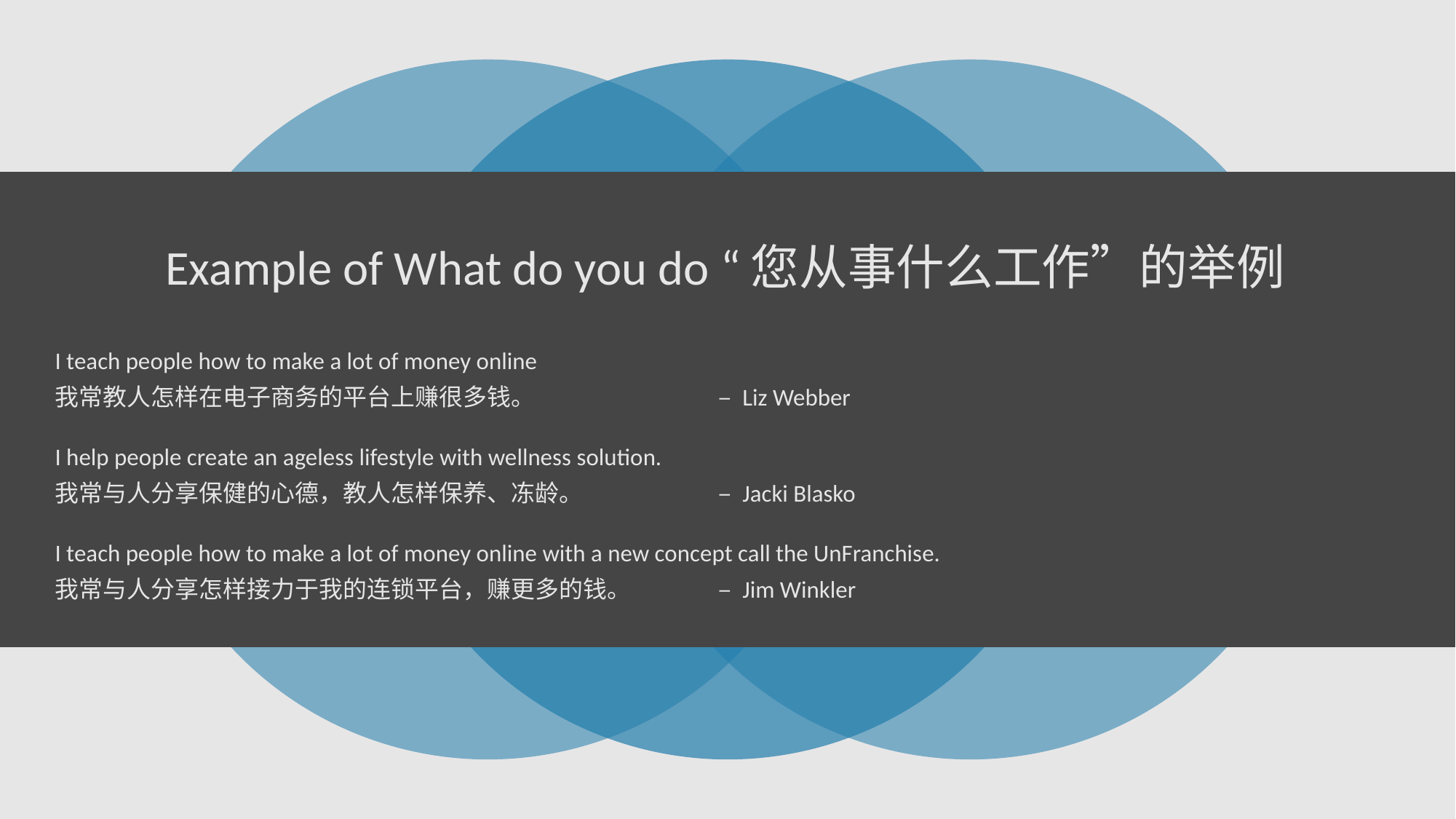

Example of What do you do “您从事什么工作”的举例
I teach people how to make a lot of money online
我常教人怎样在电子商务的平台上赚很多钱。	 					           – Liz Webber

I help people create an ageless lifestyle with wellness solution.
我常与人分享保健的心德，教人怎样保养、冻龄。					           – Jacki Blasko

I teach people how to make a lot of money online with a new concept call the UnFranchise.
我常与人分享怎样接力于我的连锁平台，赚更多的钱。					           – Jim Winkler